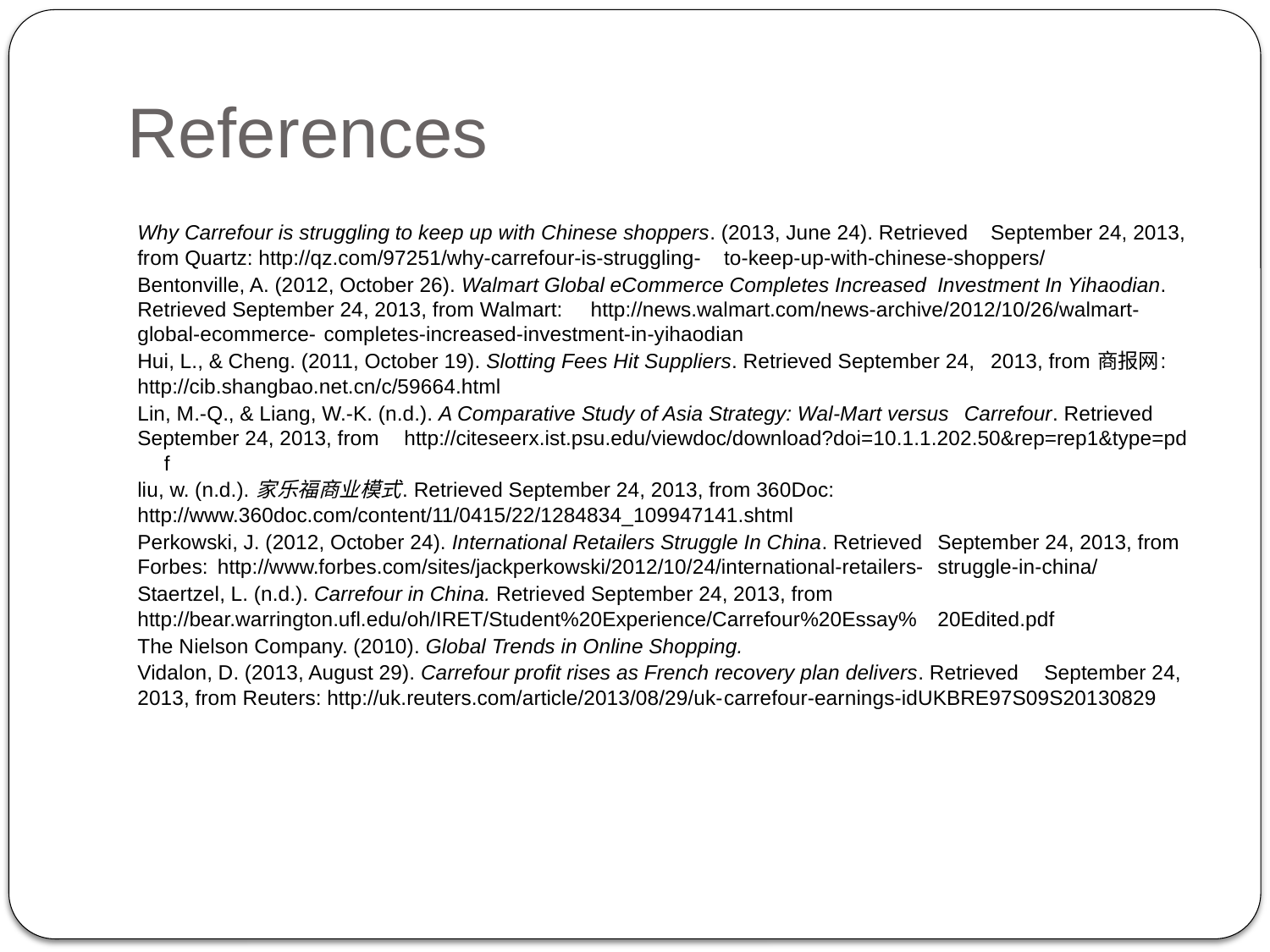

# References

Why Carrefour is struggling to keep up with Chinese shoppers. (2013, June 24). Retrieved 	September 24, 2013, from Quartz: http://qz.com/97251/why-carrefour-is-struggling-	to-keep-up-with-chinese-shoppers/
Bentonville, A. (2012, October 26). Walmart Global eCommerce Completes Increased 	Investment In Yihaodian. Retrieved September 24, 2013, from Walmart: 	http://news.walmart.com/news-archive/2012/10/26/walmart-global-ecommerce-	completes-increased-investment-in-yihaodian
Hui, L., & Cheng. (2011, October 19). Slotting Fees Hit Suppliers. Retrieved September 24, 	2013, from 商报网: http://cib.shangbao.net.cn/c/59664.html
Lin, M.-Q., & Liang, W.-K. (n.d.). A Comparative Study of Asia Strategy: Wal-Mart versus 	Carrefour. Retrieved September 24, 2013, from 	http://citeseerx.ist.psu.edu/viewdoc/download?doi=10.1.1.202.50&rep=rep1&type=pd	f
liu, w. (n.d.). 家乐福商业模式. Retrieved September 24, 2013, from 360Doc: 	http://www.360doc.com/content/11/0415/22/1284834_109947141.shtml
Perkowski, J. (2012, October 24). International Retailers Struggle In China. Retrieved 	September 24, 2013, from Forbes: 	http://www.forbes.com/sites/jackperkowski/2012/10/24/international-retailers-	struggle-in-china/
Staertzel, L. (n.d.). Carrefour in China. Retrieved September 24, 2013, from 	http://bear.warrington.ufl.edu/oh/IRET/Student%20Experience/Carrefour%20Essay%	20Edited.pdf
The Nielson Company. (2010). Global Trends in Online Shopping.
Vidalon, D. (2013, August 29). Carrefour profit rises as French recovery plan delivers. Retrieved 	September 24, 2013, from Reuters: http://uk.reuters.com/article/2013/08/29/uk-	carrefour-earnings-idUKBRE97S09S20130829